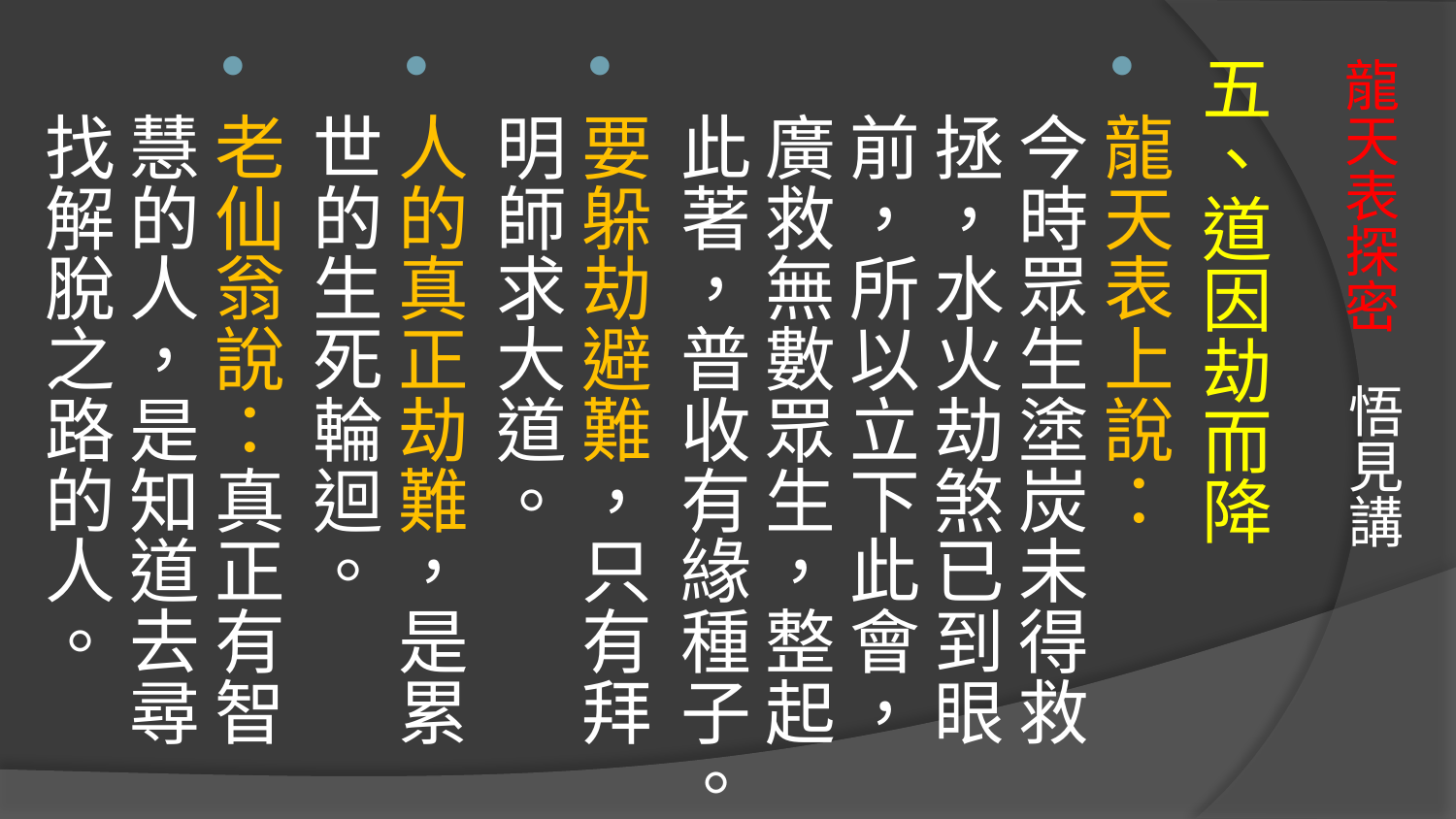

五、道因劫而降
龍天表上說：            今時眾生塗炭未得救拯，水火劫煞已到眼前，所以立下此會，廣救無數眾生，整起此著，普收有緣種子。
要躲劫避難，只有拜明師求大道。
人的真正劫難，是累世的生死輪迴。
老仙翁說：真正有智慧的人，是知道去尋找解脫之路的人。
# 龍天表探密    悟見講